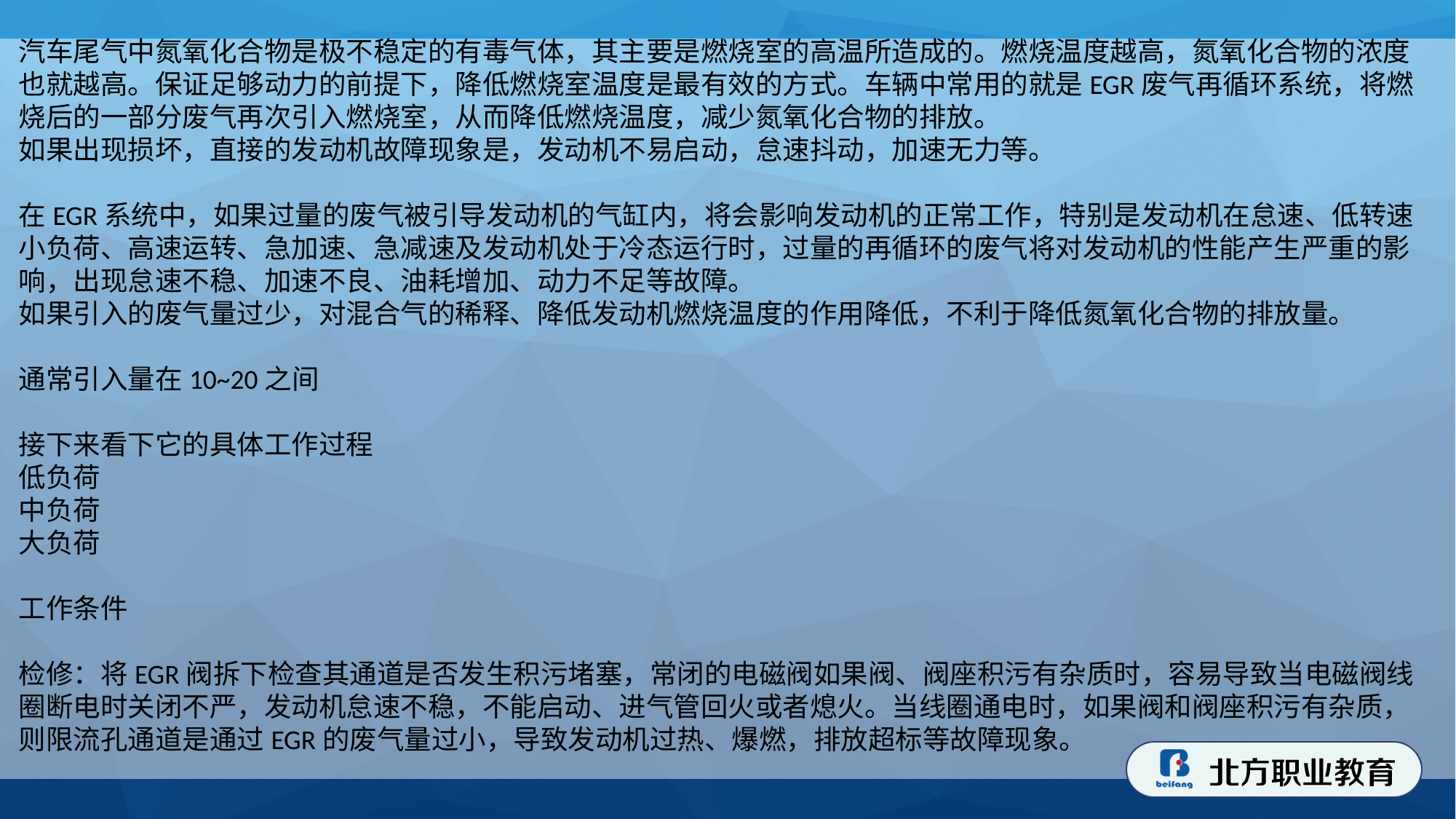

汽车尾气中氮氧化合物是极不稳定的有毒气体，其主要是燃烧室的高温所造成的。燃烧温度越高，氮氧化合物的浓度也就越高。保证足够动力的前提下，降低燃烧室温度是最有效的方式。车辆中常用的就是EGR废气再循环系统，将燃烧后的一部分废气再次引入燃烧室，从而降低燃烧温度，减少氮氧化合物的排放。
如果出现损坏，直接的发动机故障现象是，发动机不易启动，怠速抖动，加速无力等。

在EGR系统中，如果过量的废气被引导发动机的气缸内，将会影响发动机的正常工作，特别是发动机在怠速、低转速小负荷、高速运转、急加速、急减速及发动机处于冷态运行时，过量的再循环的废气将对发动机的性能产生严重的影响，出现怠速不稳、加速不良、油耗增加、动力不足等故障。
如果引入的废气量过少，对混合气的稀释、降低发动机燃烧温度的作用降低，不利于降低氮氧化合物的排放量。

通常引入量在10~20之间

接下来看下它的具体工作过程
低负荷
中负荷
大负荷

工作条件

检修：将EGR阀拆下检查其通道是否发生积污堵塞，常闭的电磁阀如果阀、阀座积污有杂质时，容易导致当电磁阀线圈断电时关闭不严，发动机怠速不稳，不能启动、进气管回火或者熄火。当线圈通电时，如果阀和阀座积污有杂质，则限流孔通道是通过EGR的废气量过小，导致发动机过热、爆燃，排放超标等故障现象。